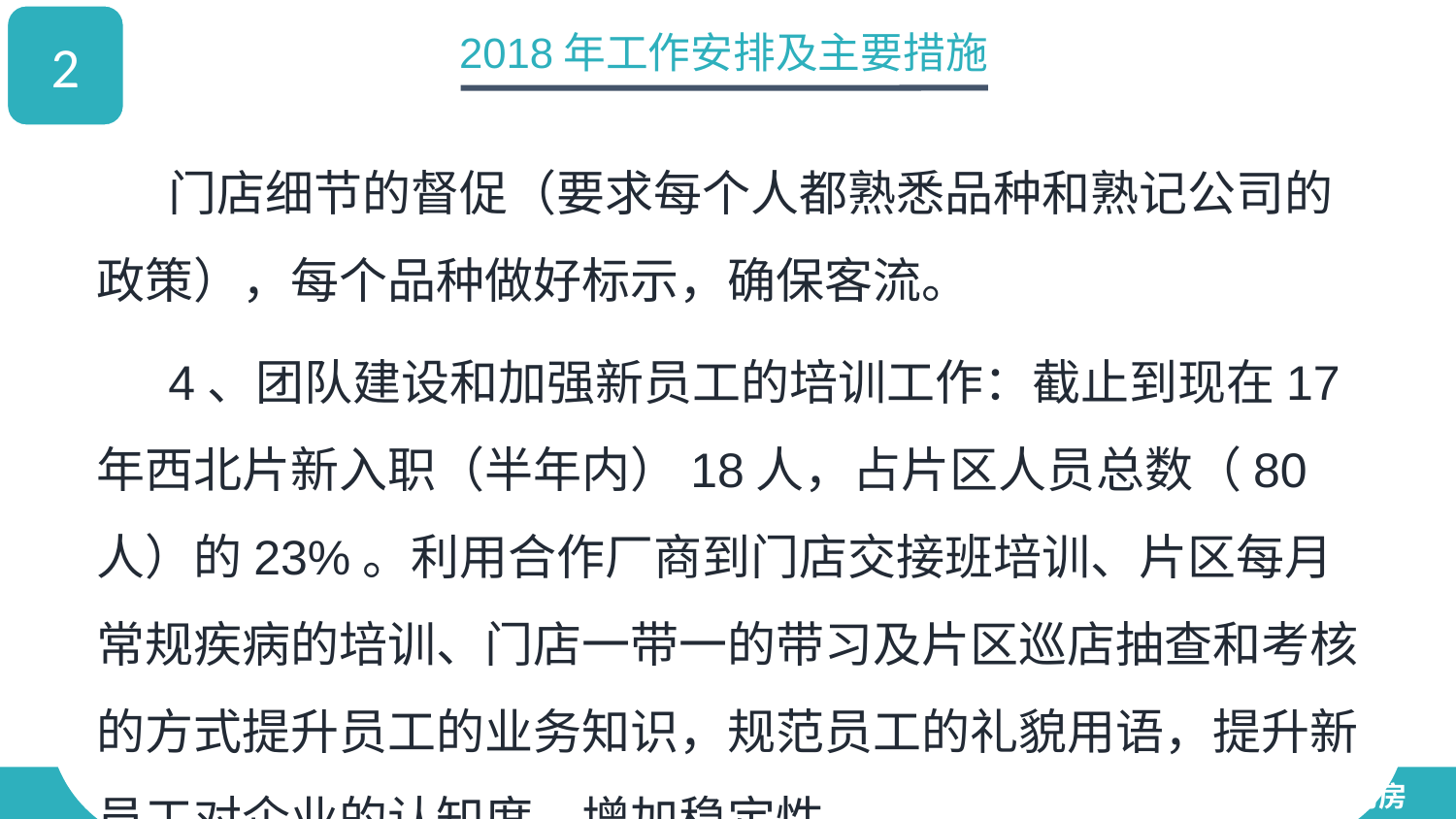

2
2018年工作安排及主要措施
门店细节的督促（要求每个人都熟悉品种和熟记公司的政策），每个品种做好标示，确保客流。
4、团队建设和加强新员工的培训工作：截止到现在17年西北片新入职（半年内）18人，占片区人员总数（80人）的23%。利用合作厂商到门店交接班培训、片区每月常规疾病的培训、门店一带一的带习及片区巡店抽查和考核的方式提升员工的业务知识，规范员工的礼貌用语，提升新员工对企业的认知度，增加稳定性。

TAIJI   太极集团  太极大药房